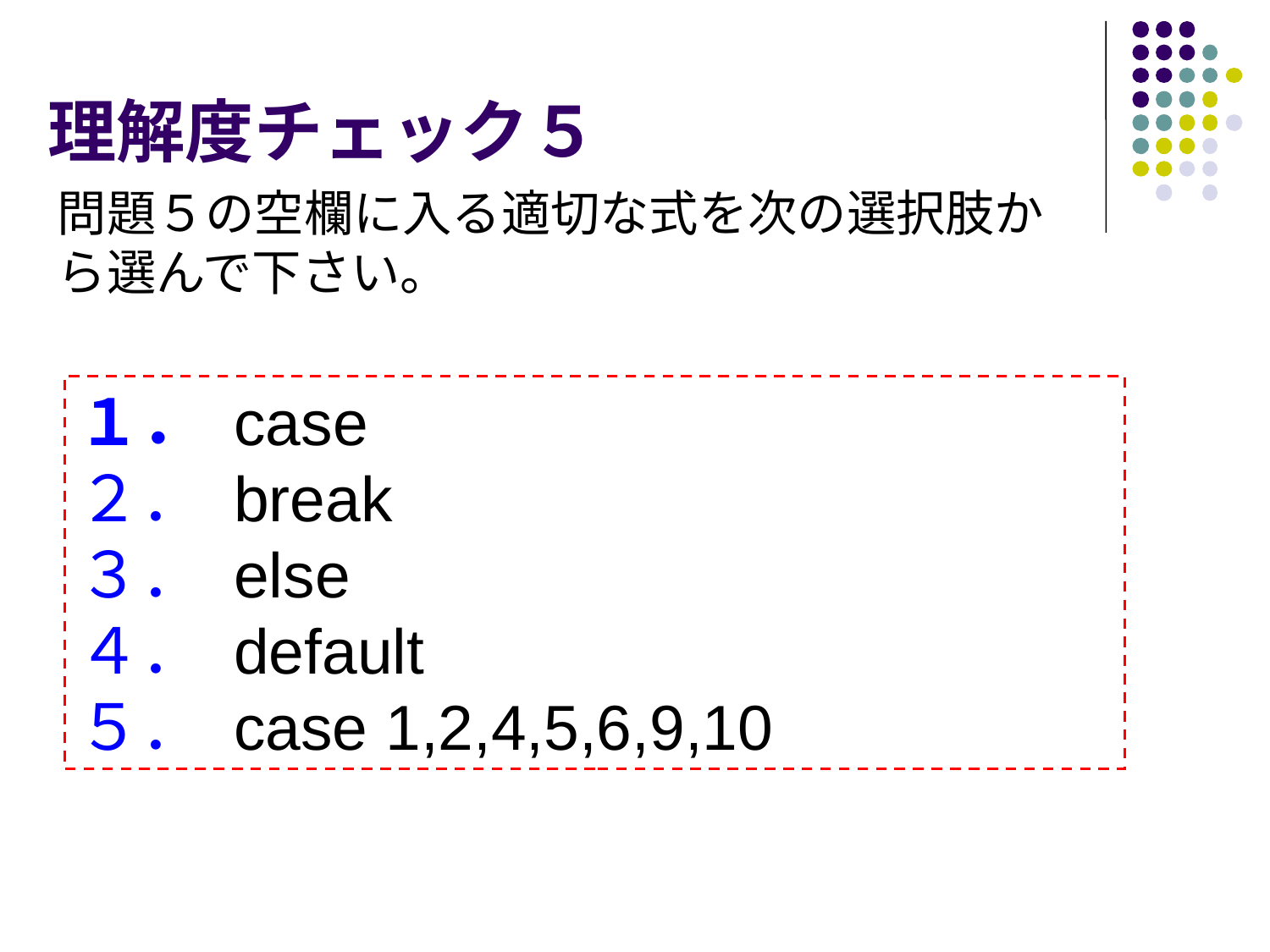

# 理解度チェック５
問題５の空欄に入る適切な式を次の選択肢から選んで下さい。
１． case
２． break
３． else
４． default
５． case 1,2,4,5,6,9,10